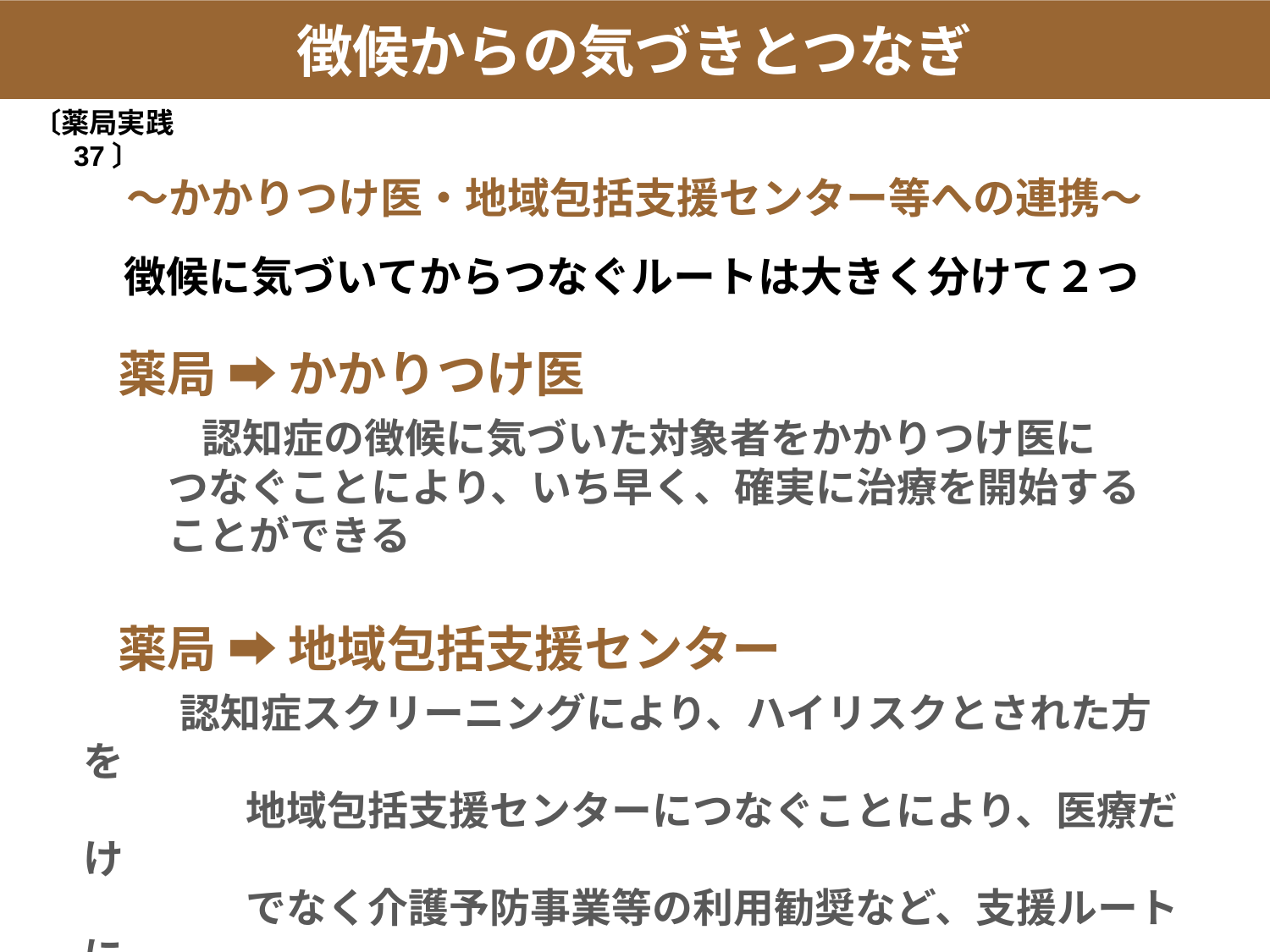

徴候からの気づきとつなぎ
〔薬局実践37〕
～かかりつけ医・地域包括支援センター等への連携～
徴候に気づいてからつなぐルートは大きく分けて２つ

  薬局 ➡ かかりつけ医
　   　 認知症の徴候に気づいた対象者をかかりつけ医に
        つなぐことにより、いち早く、確実に治療を開始する
        ことができる

  薬局 ➡ 地域包括支援センター
　      認知症スクリーニングにより、ハイリスクとされた方を
　　　　地域包括支援センターにつなぐことにより、医療だけ
　　　　でなく介護予防事業等の利用勧奨など、支援ルートに
　　　　乗せることで、地域でのネットワーク作りにも役立つ